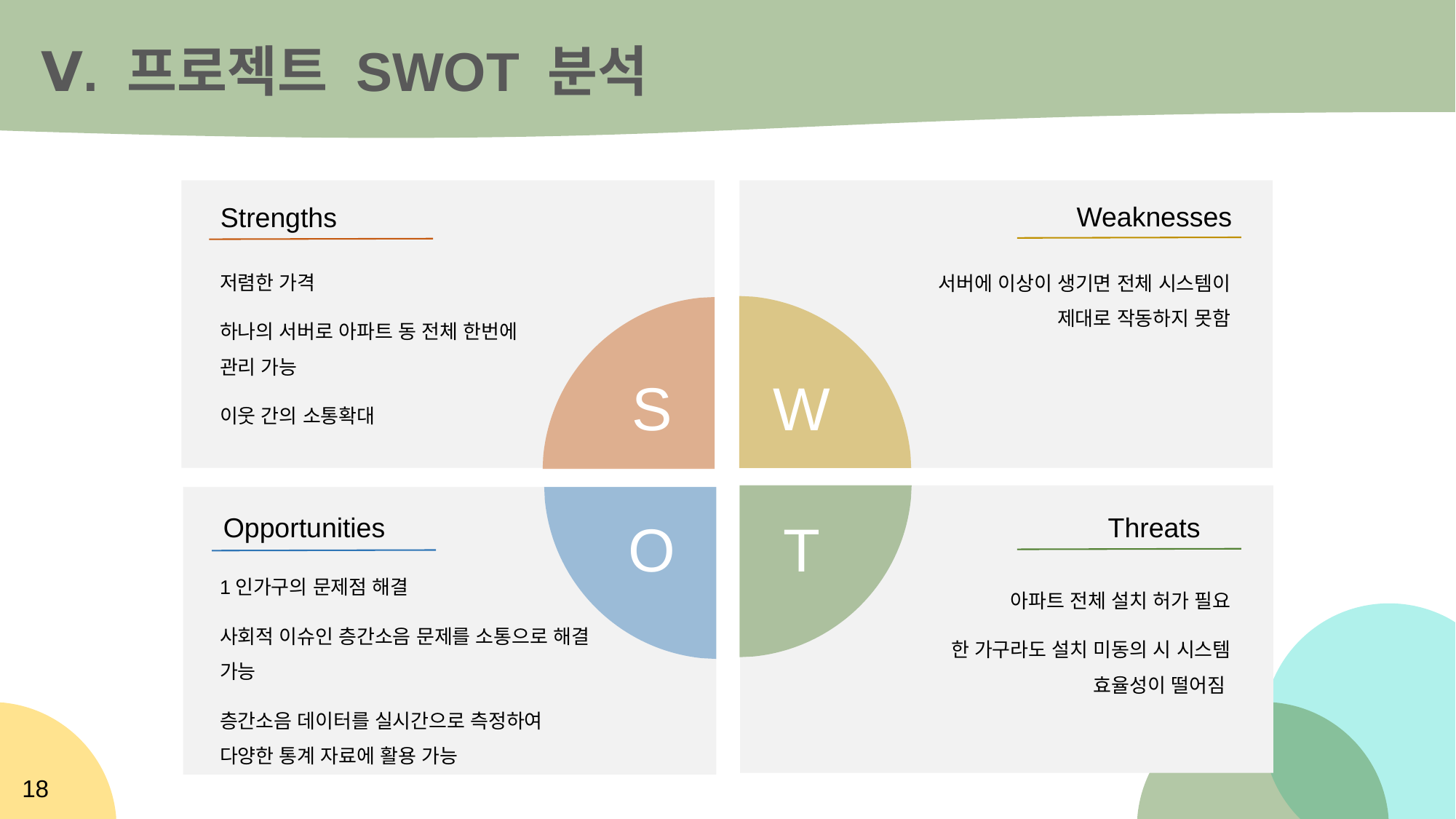

Ⅴ. 프로젝트 SWOT 분석

Weaknesses
Strengths
저렴한 가격

하나의 서버로 아파트 동 전체 한번에 관리 가능

이웃 간의 소통확대
서버에 이상이 생기면 전체 시스템이 제대로 작동하지 못함

S
W

Opportunities
Threats
O
T
1인가구의 문제점 해결

사회적 이슈인 층간소음 문제를 소통으로 해결 가능

층간소음 데이터를 실시간으로 측정하여 다양한 통계 자료에 활용 가능
아파트 전체 설치 허가 필요

한 가구라도 설치 미동의 시 시스템 효율성이 떨어짐

18